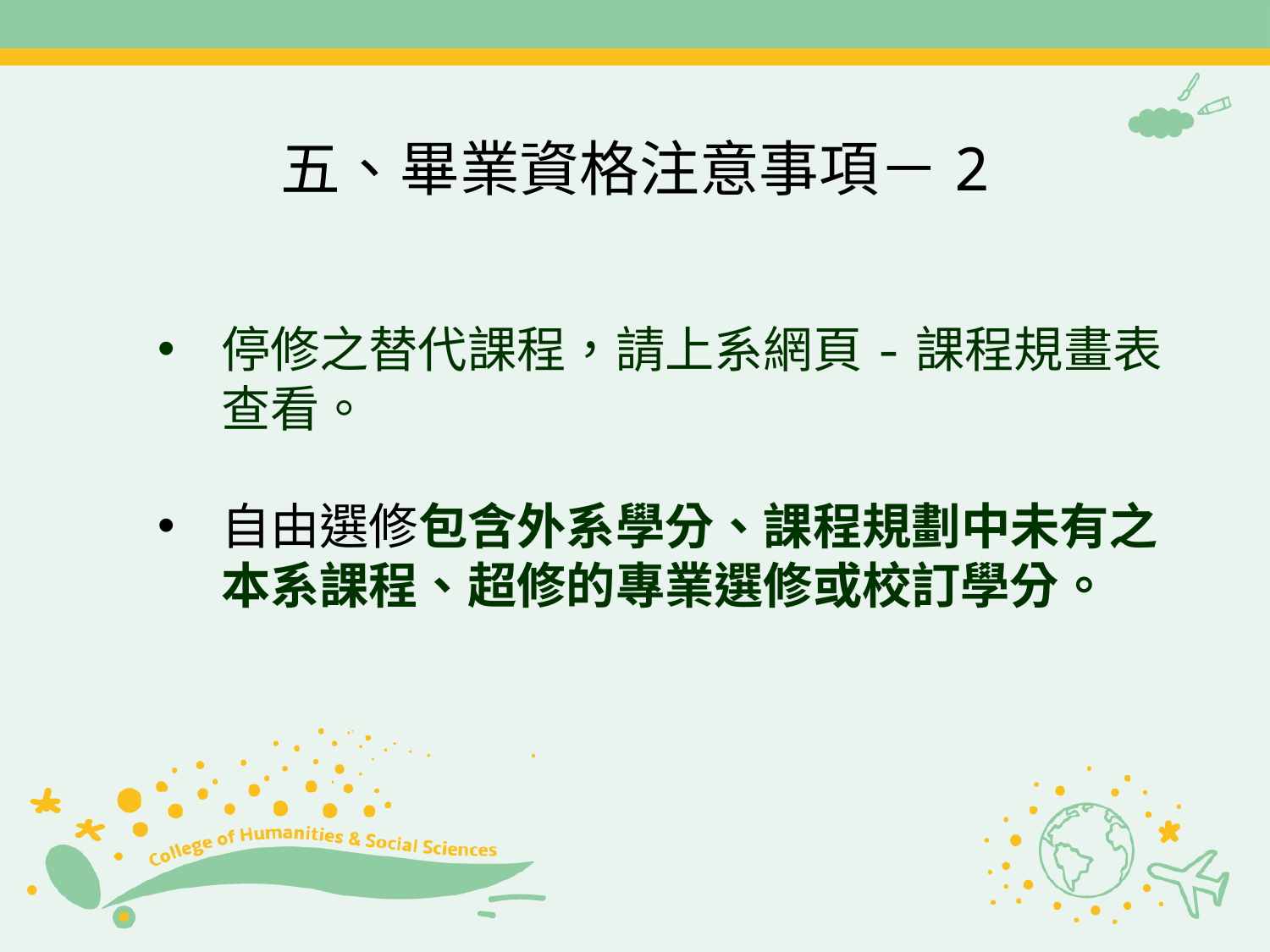

# 五、畢業資格注意事項－2
停修之替代課程，請上系網頁-課程規畫表查看。

自由選修包含外系學分、課程規劃中未有之本系課程、超修的專業選修或校訂學分。
6